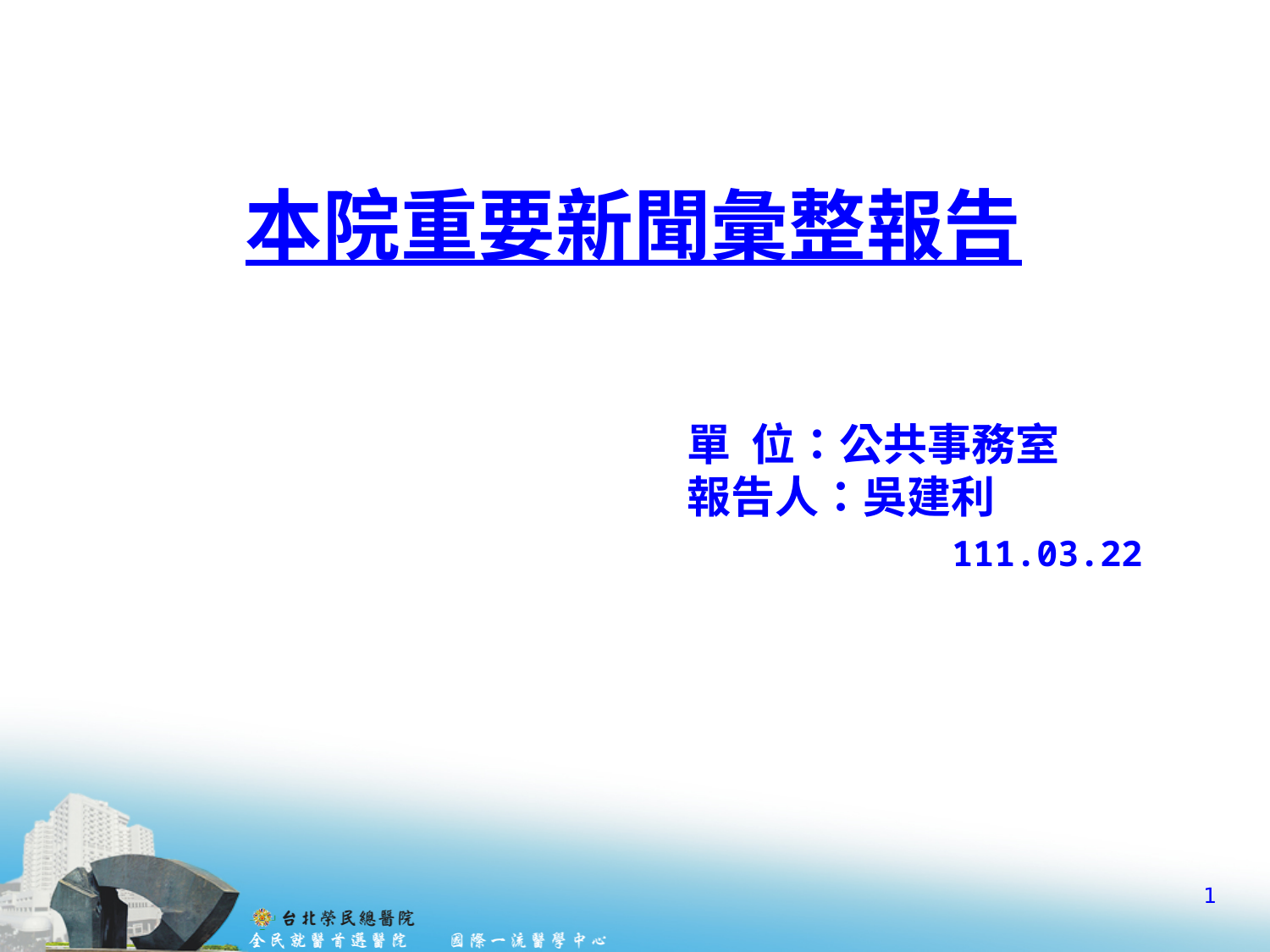

# 本院重要新聞彙整報告
單  位：公共事務室
報告人：吳建利
          111.03.22
1